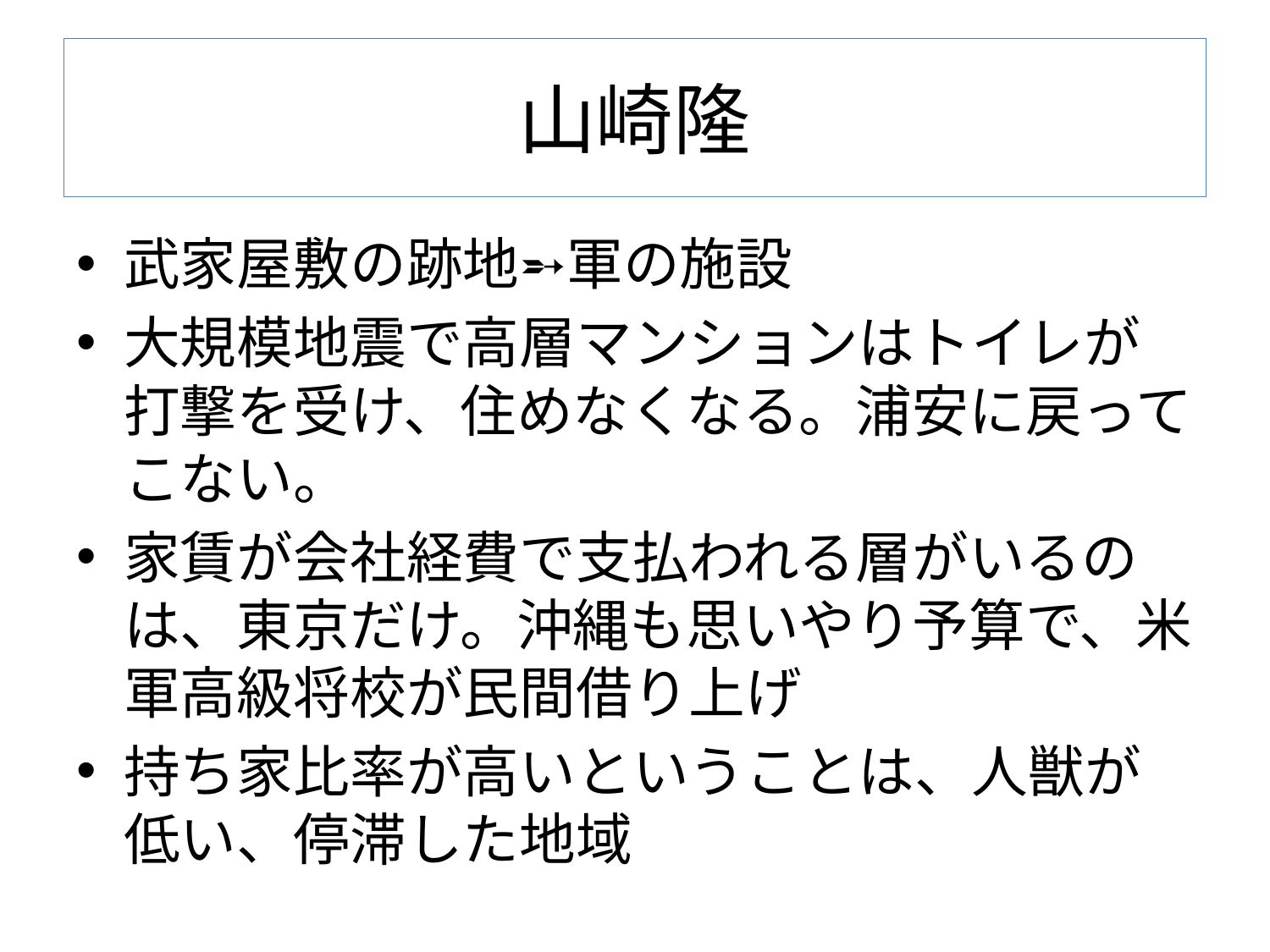

# 山崎隆
武家屋敷の跡地➵軍の施設
大規模地震で高層マンションはトイレが打撃を受け、住めなくなる。浦安に戻ってこない。
家賃が会社経費で支払われる層がいるのは、東京だけ。沖縄も思いやり予算で、米軍高級将校が民間借り上げ
持ち家比率が高いということは、人獣が低い、停滞した地域